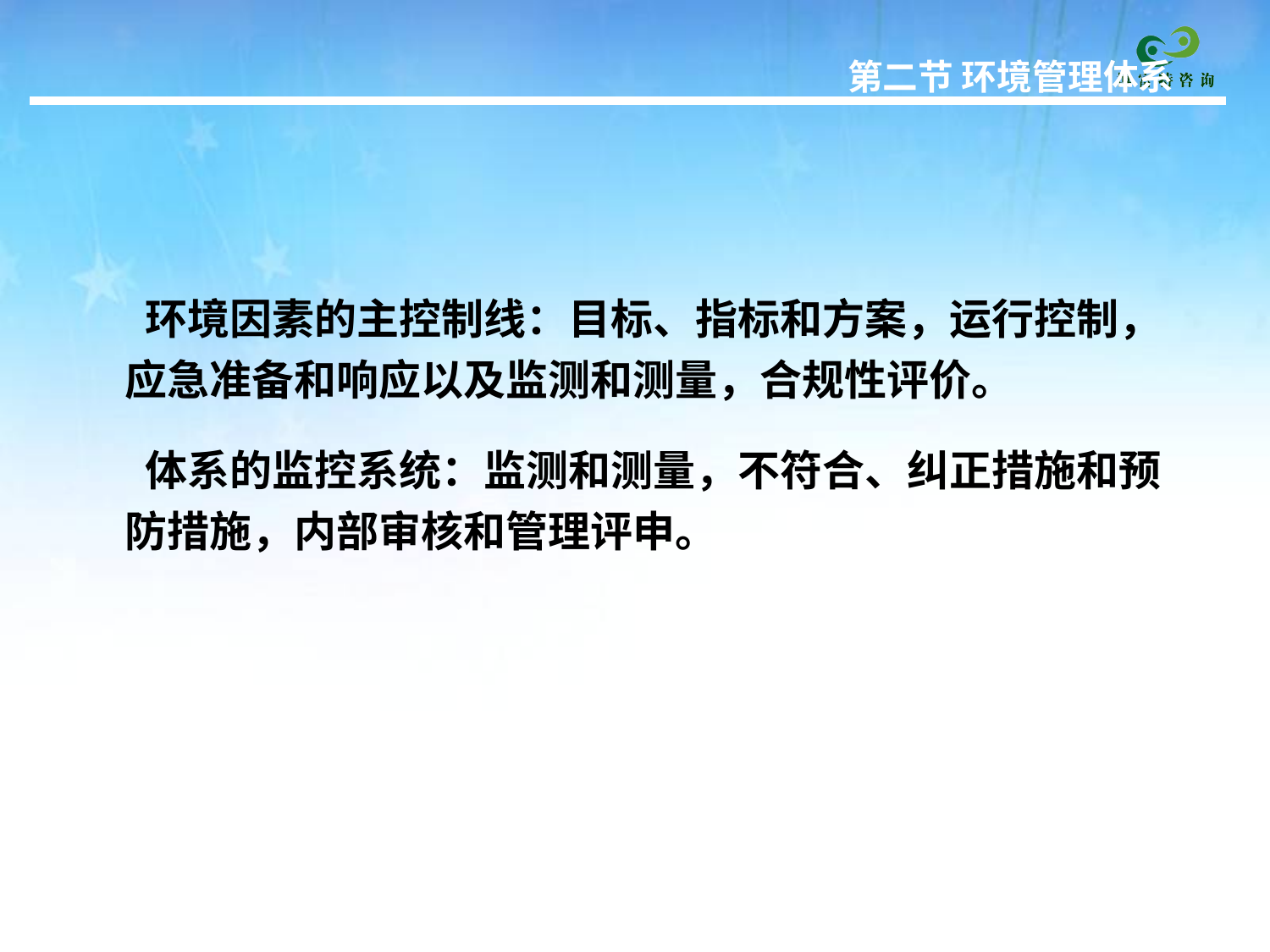

第二节 环境管理体系
      环境因素的主控制线：目标、指标和方案，运行控制，应急准备和响应以及监测和测量，合规性评价。
      体系的监控系统：监测和测量，不符合、纠正措施和预防措施，内部审核和管理评申。